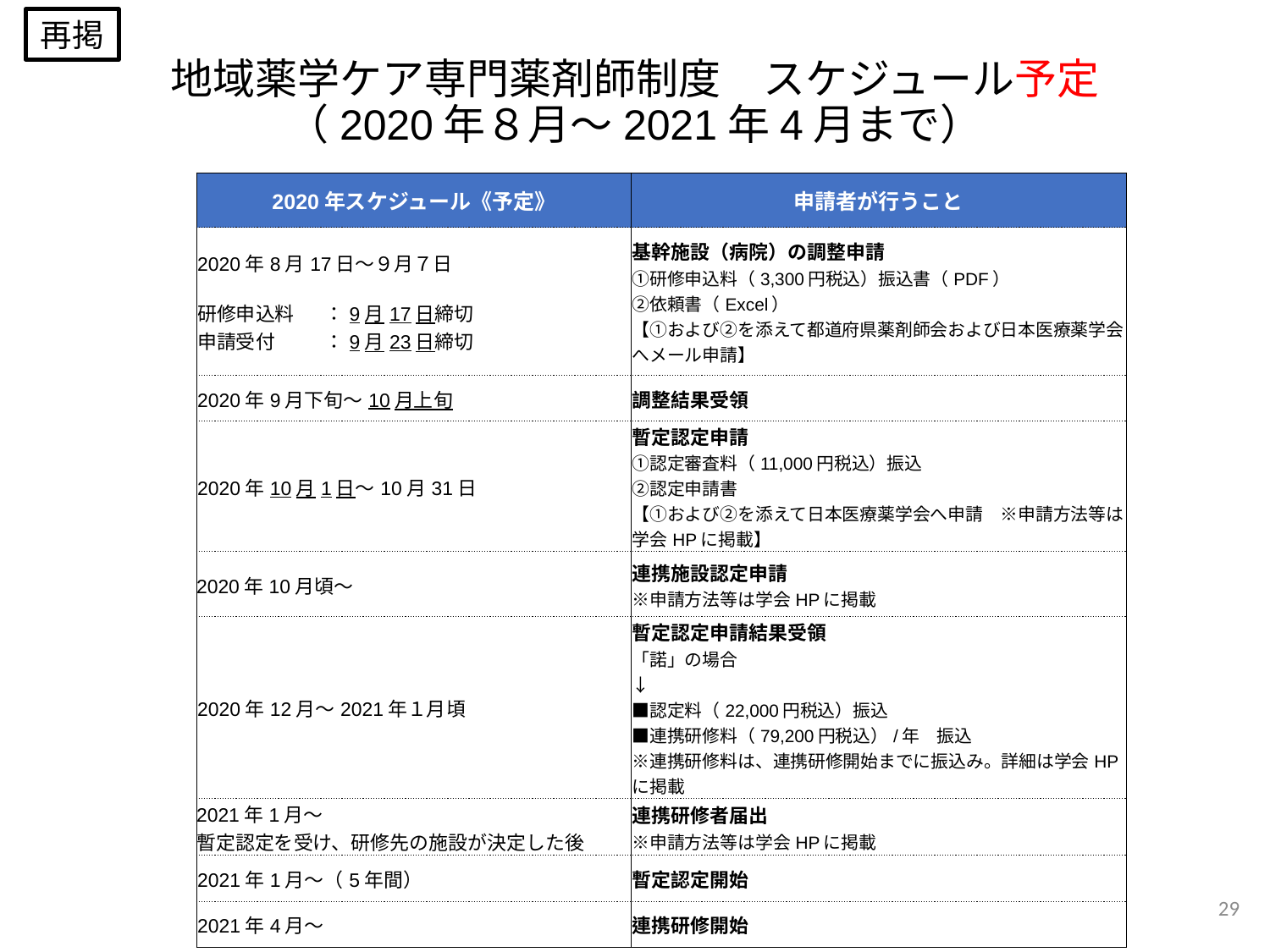

再掲
# 地域薬学ケア専門薬剤師制度　スケジュール予定 （2020年８月～2021年4月まで）
| 2020年スケジュール《予定》 | 申請者が行うこと |
| --- | --- |
| 2020年8月17日～９月７日 研修申込料 ：9月17日締切 申請受付 ：9月23日締切 | 基幹施設（病院）の調整申請 ①研修申込料（3,300円税込）振込書（PDF） ②依頼書（Excel） 【①および②を添えて都道府県薬剤師会および日本医療薬学会へメール申請】 |
| 2020年9月下旬～10月上旬 | 調整結果受領 |
| 2020年10月1日～10月31日 | 暫定認定申請 ①認定審査料（11,000円税込）振込 ②認定申請書 【①および②を添えて日本医療薬学会へ申請　※申請方法等は学会HPに掲載】 |
| 2020年10月頃～ | 連携施設認定申請 ※申請方法等は学会HPに掲載 |
| 2020年12月～2021年１月頃 | 暫定認定申請結果受領 「諾」の場合 ↓ ■認定料（22,000円税込）振込 ■連携研修料（79,200円税込）/年　振込 ※連携研修料は、連携研修開始までに振込み。詳細は学会HPに掲載 |
| 2021年1月～ 暫定認定を受け、研修先の施設が決定した後 | 連携研修者届出 ※申請方法等は学会HPに掲載 |
| 2021年1月～（5年間） | 暫定認定開始 |
| 2021年4月～ | 連携研修開始 |
29